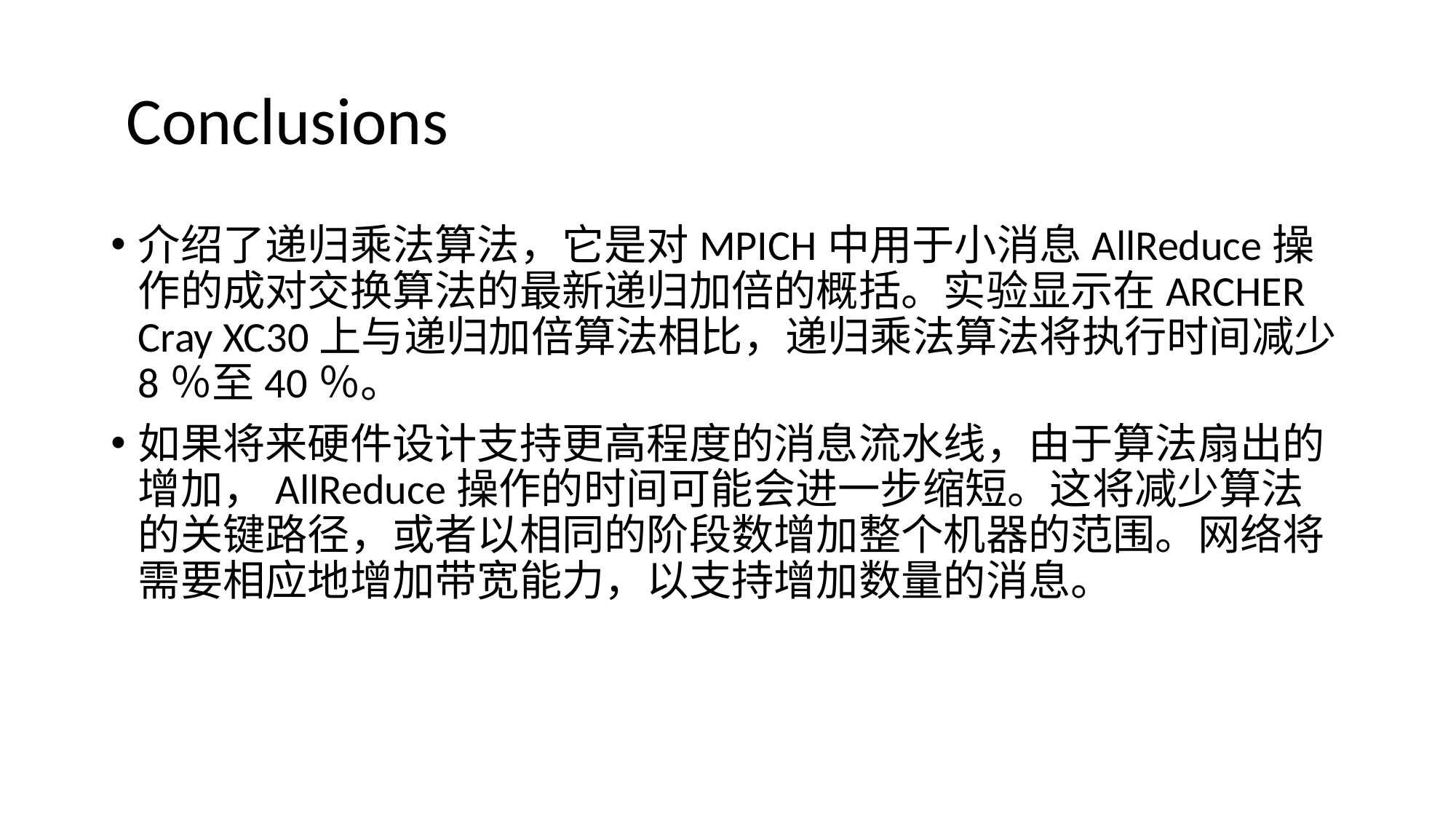

# Conclusions
介绍了递归乘法算法，它是对MPICH中用于小消息AllReduce操作的成对交换算法的最新递归加倍的概括。实验显示在ARCHER Cray XC30上与递归加倍算法相比，递归乘法算法将执行时间减少8％至40％。
如果将来硬件设计支持更高程度的消息流水线，由于算法扇出的增加，AllReduce操作的时间可能会进一步缩短。这将减少算法的关键路径，或者以相同的阶段数增加整个机器的范围。网络将需要相应地增加带宽能力，以支持增加数量的消息。
21